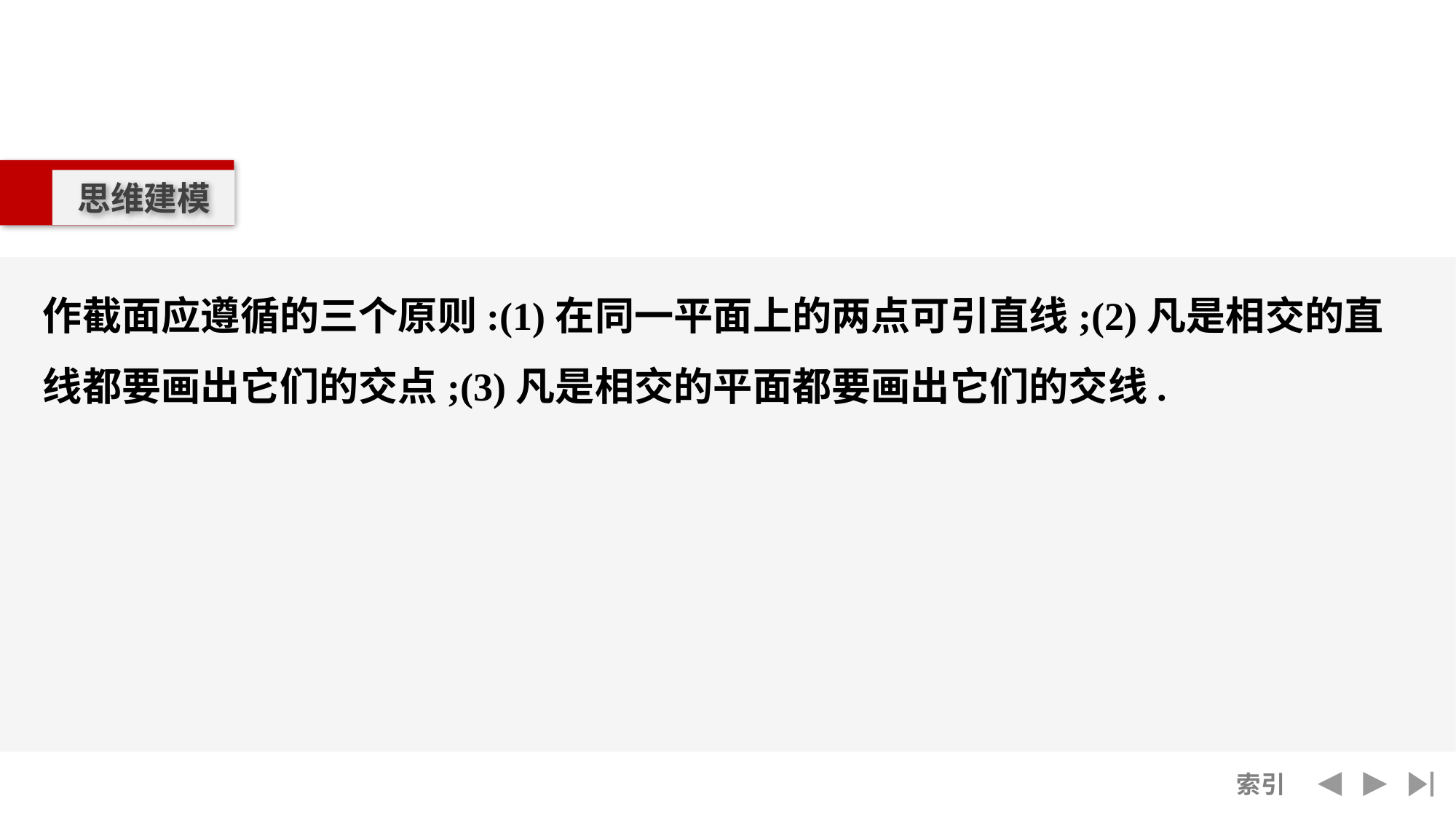

思维建模

作截面应遵循的三个原则:(1)在同一平面上的两点可引直线;(2)凡是相交的直线都要画出它们的交点;(3)凡是相交的平面都要画出它们的交线.